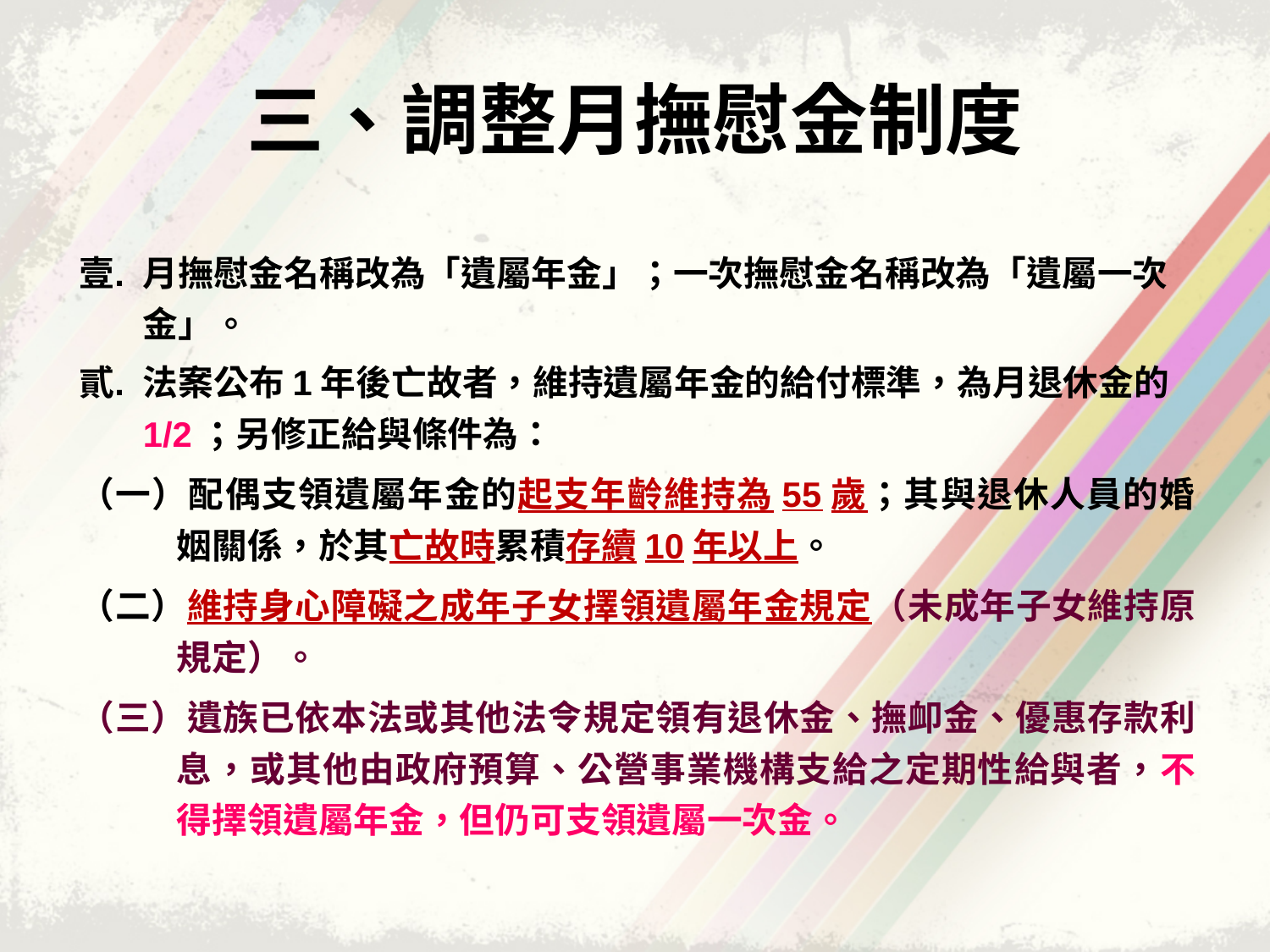

# 三、調整月撫慰金制度
月撫慰金名稱改為「遺屬年金」；一次撫慰金名稱改為「遺屬一次金」。
法案公布1年後亡故者，維持遺屬年金的給付標準，為月退休金的1/2；另修正給與條件為：
（一）配偶支領遺屬年金的起支年齡維持為55歲；其與退休人員的婚姻關係，於其亡故時累積存續10年以上。
（二）維持身心障礙之成年子女擇領遺屬年金規定（未成年子女維持原規定）。
（三）遺族已依本法或其他法令規定領有退休金、撫卹金、優惠存款利息，或其他由政府預算、公營事業機構支給之定期性給與者，不得擇領遺屬年金，但仍可支領遺屬一次金。